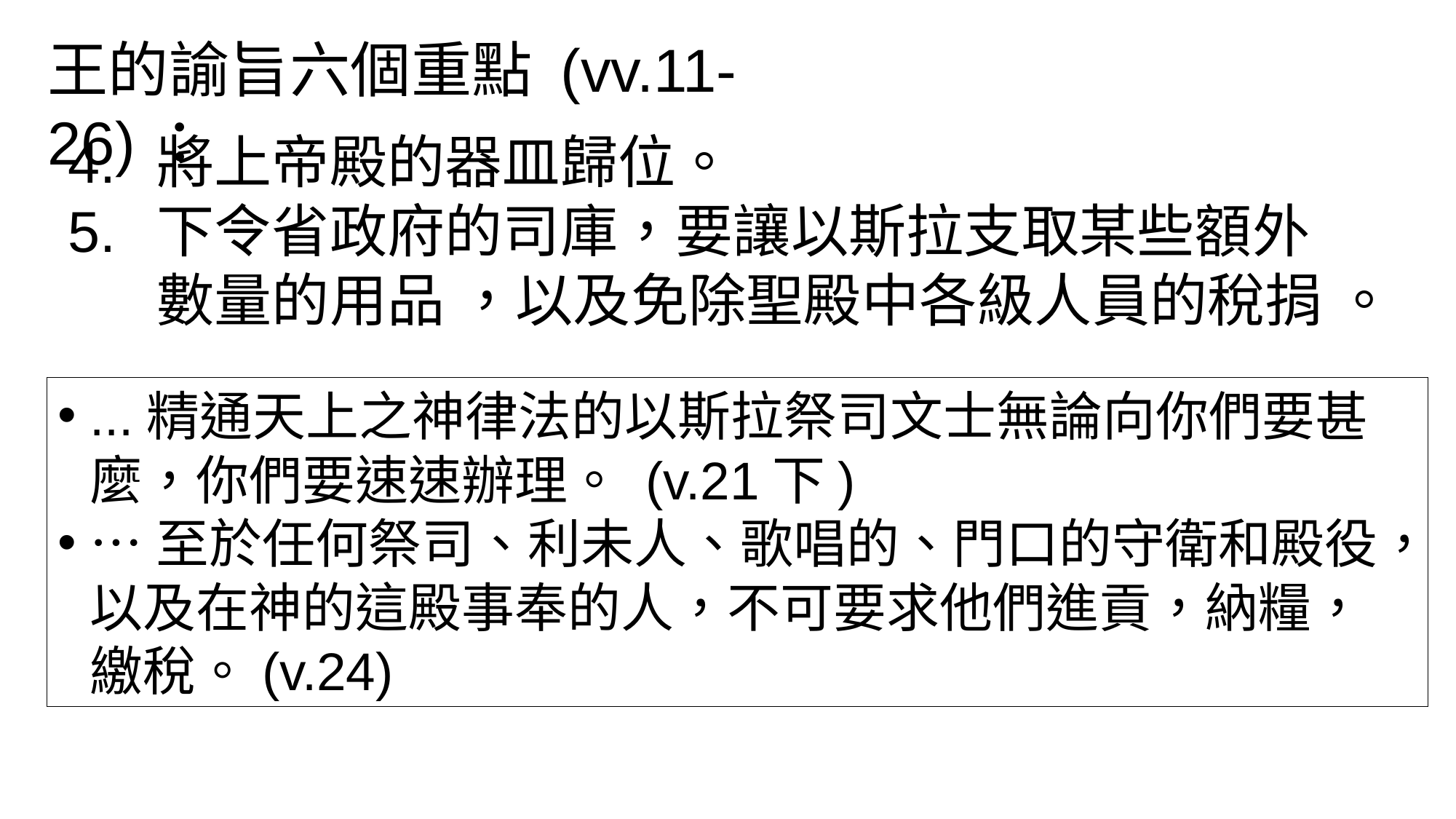

王的諭旨六個重點 (vv.11-26)：
將上帝殿的器皿歸位。
下令省政府的司庫，要讓以斯拉支取某些額外
數量的用品 ，以及免除聖殿中各級人員的稅捐 。
...精通天上之神律法的以斯拉祭司文士無論向你們要甚麼，你們要速速辦理。 (v.21下)
…至於任何祭司、利未人、歌唱的、門口的守衛和殿役，以及在神的這殿事奉的人，不可要求他們進貢，納糧，繳稅。(v.24)